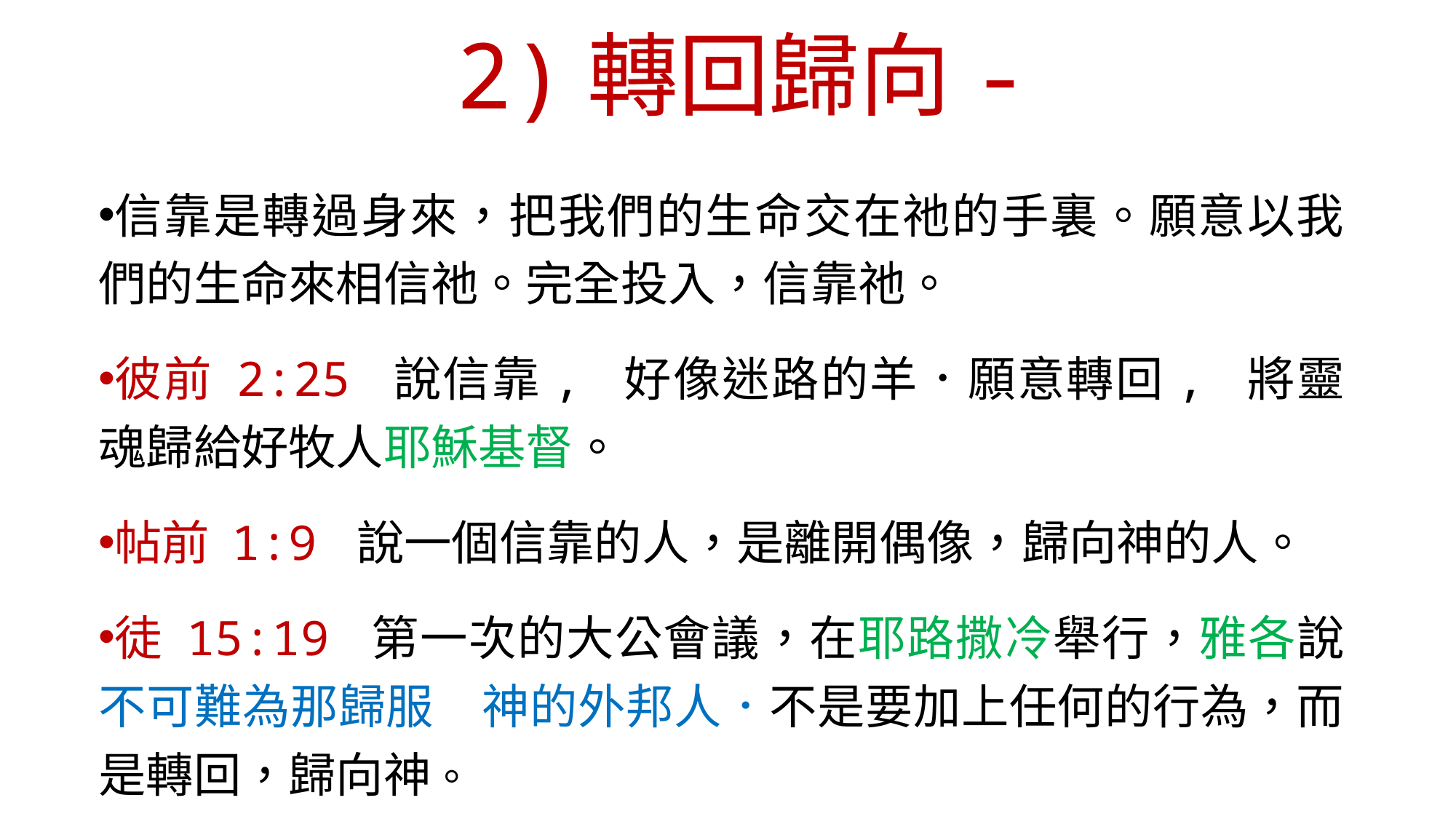

# 2)轉回歸向-
信靠是轉過身來，把我們的生命交在祂的手裏。願意以我們的生命來相信祂。完全投入，信靠祂。
彼前 2:25 說信靠, 好像迷路的羊．願意轉回, 將靈魂歸給好牧人耶穌基督。
帖前 1:9 說一個信靠的人，是離開偶像，歸向神的人。
徒 15:19 第一次的大公會議，在耶路撒冷舉行，雅各說不可難為那歸服　神的外邦人．不是要加上任何的行為，而是轉回，歸向神。